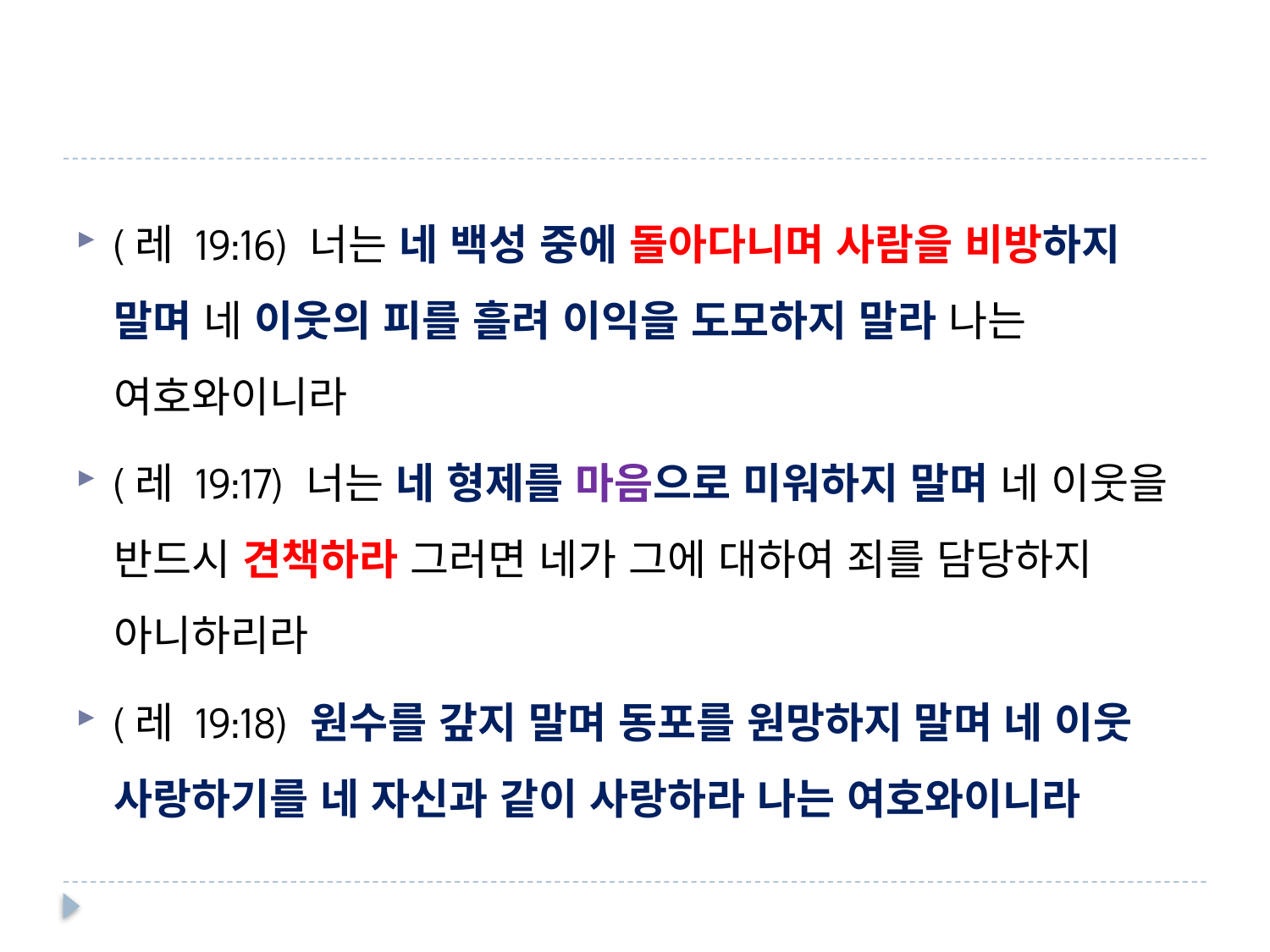

#
(레 19:16) 너는 네 백성 중에 돌아다니며 사람을 비방하지 말며 네 이웃의 피를 흘려 이익을 도모하지 말라 나는 여호와이니라
(레 19:17) 너는 네 형제를 마음으로 미워하지 말며 네 이웃을 반드시 견책하라 그러면 네가 그에 대하여 죄를 담당하지 아니하리라
(레 19:18) 원수를 갚지 말며 동포를 원망하지 말며 네 이웃 사랑하기를 네 자신과 같이 사랑하라 나는 여호와이니라